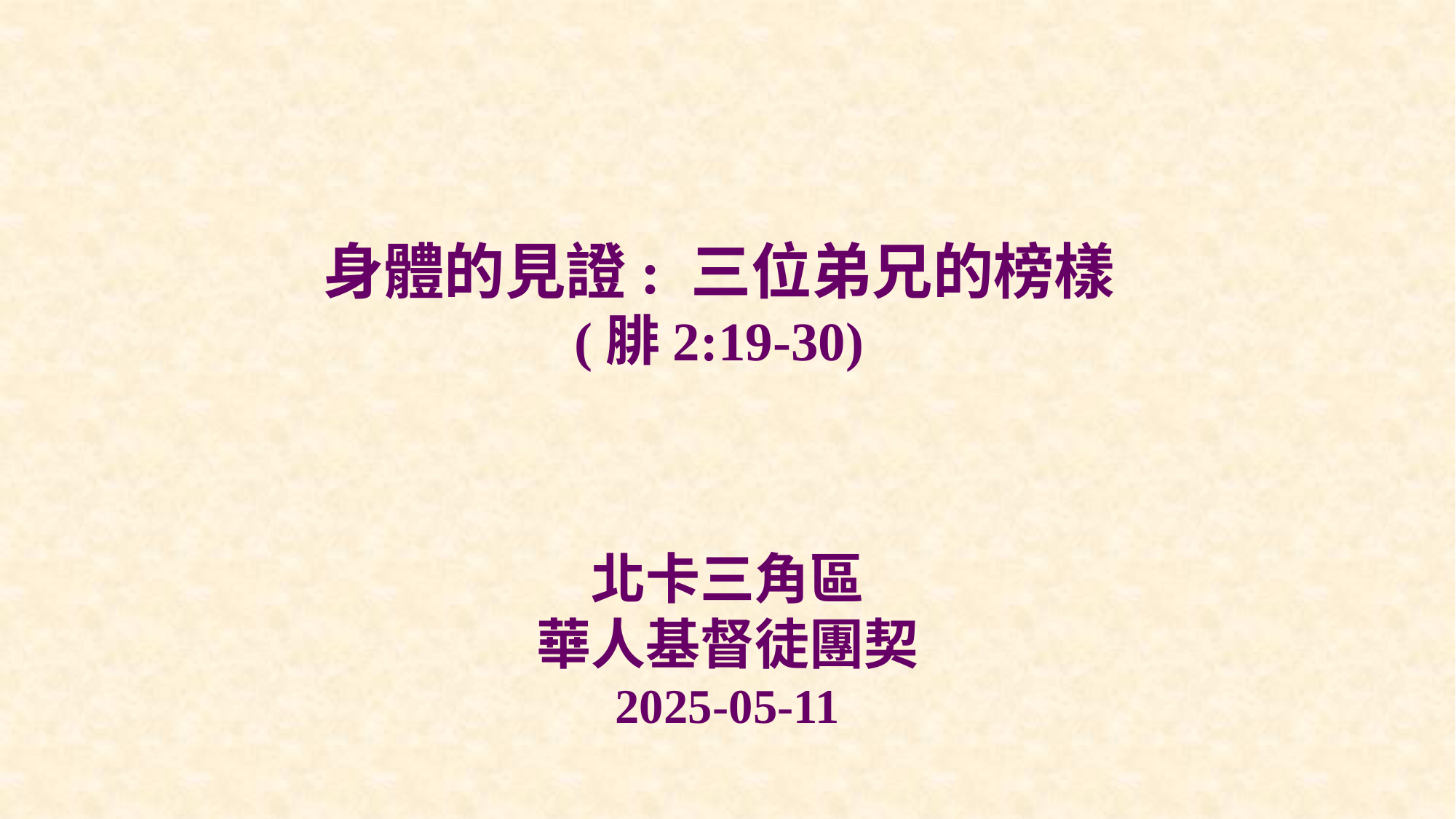

# 身體的見證: 三位弟兄的榜樣 (腓2:19-30)
北卡三角區
華人基督徒團契
2025-05-11